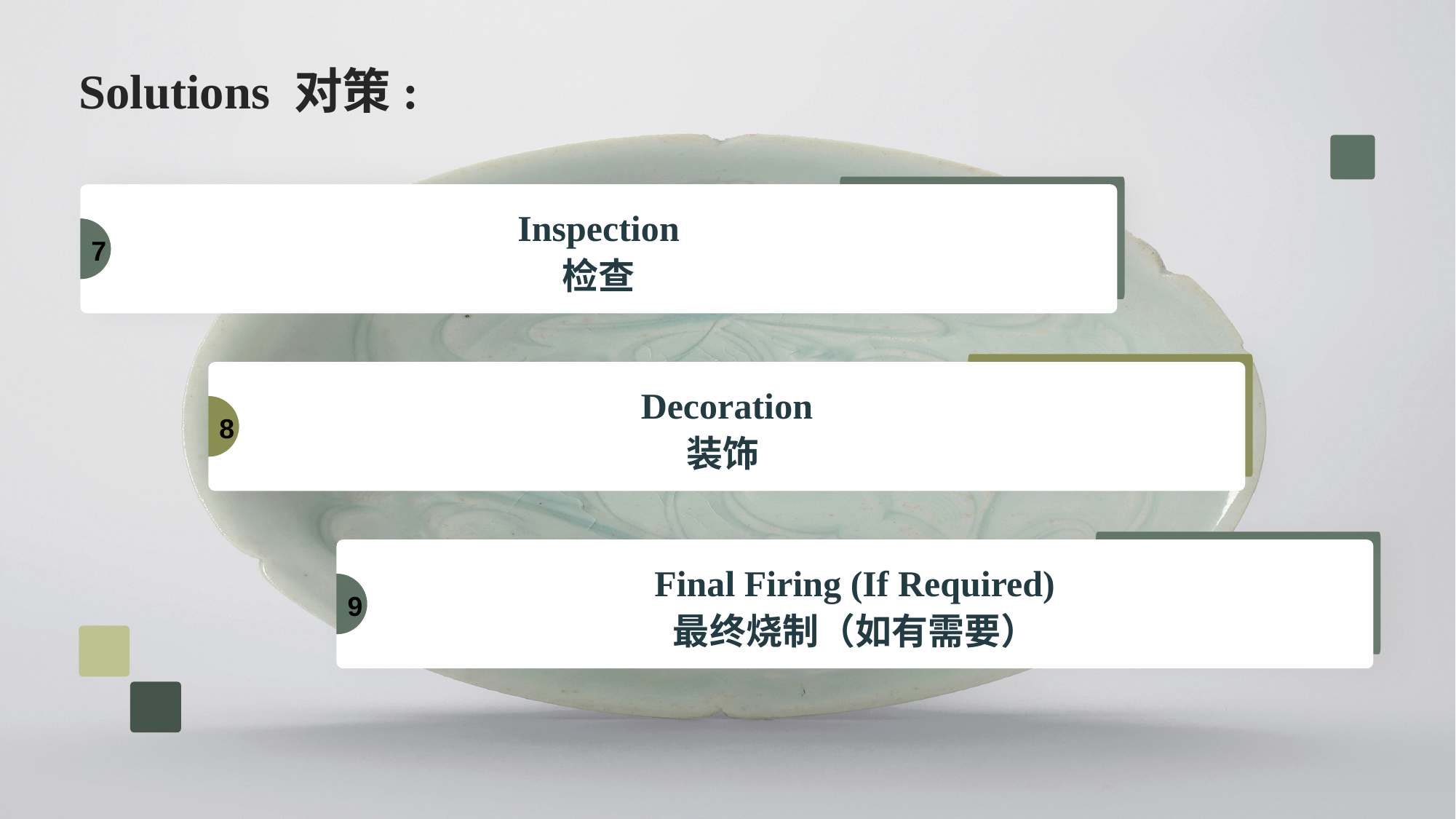

Solutions 对策:

Inspection
检查
7

Decoration
装饰
8

Final Firing (If Required)
最终烧制（如有需要）
9